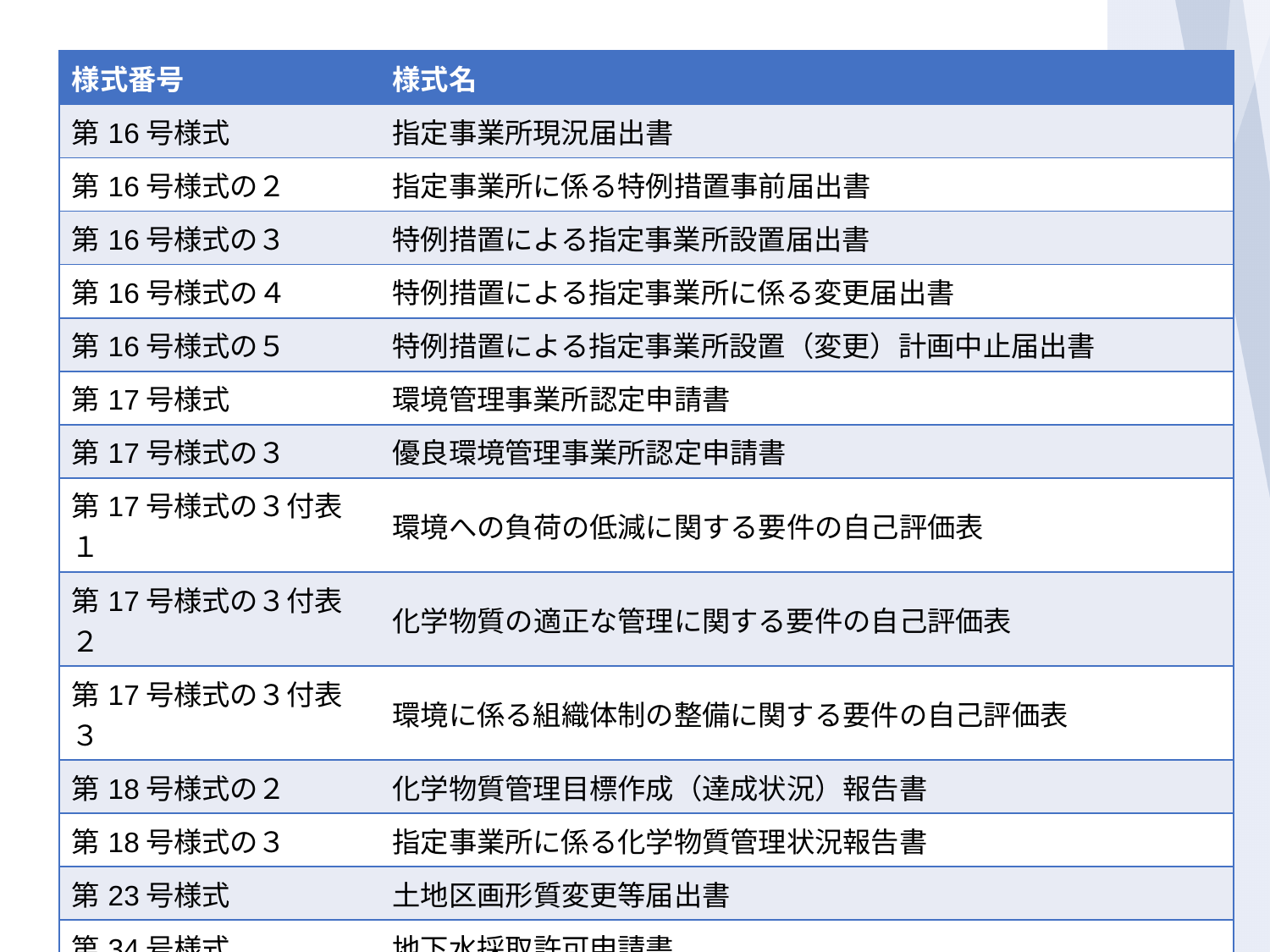

| 様式番号 | 様式名 |
| --- | --- |
| 第16号様式 | 指定事業所現況届出書 |
| 第16号様式の２ | 指定事業所に係る特例措置事前届出書 |
| 第16号様式の３ | 特例措置による指定事業所設置届出書 |
| 第16号様式の４ | 特例措置による指定事業所に係る変更届出書 |
| 第16号様式の５ | 特例措置による指定事業所設置（変更）計画中止届出書 |
| 第17号様式 | 環境管理事業所認定申請書 |
| 第17号様式の３ | 優良環境管理事業所認定申請書 |
| 第17号様式の３付表１ | 環境への負荷の低減に関する要件の自己評価表 |
| 第17号様式の３付表２ | 化学物質の適正な管理に関する要件の自己評価表 |
| 第17号様式の３付表３ | 環境に係る組織体制の整備に関する要件の自己評価表 |
| 第18号様式の２ | 化学物質管理目標作成（達成状況）報告書 |
| 第18号様式の３ | 指定事業所に係る化学物質管理状況報告書 |
| 第23号様式 | 土地区画形質変更等届出書 |
| 第34号様式 | 地下水採取許可申請書 |
| 第36号様式 | 地下水採取に係る変更許可申請書 |
| 第39号様式 | 地下水採取に係る変更届出書 |
62